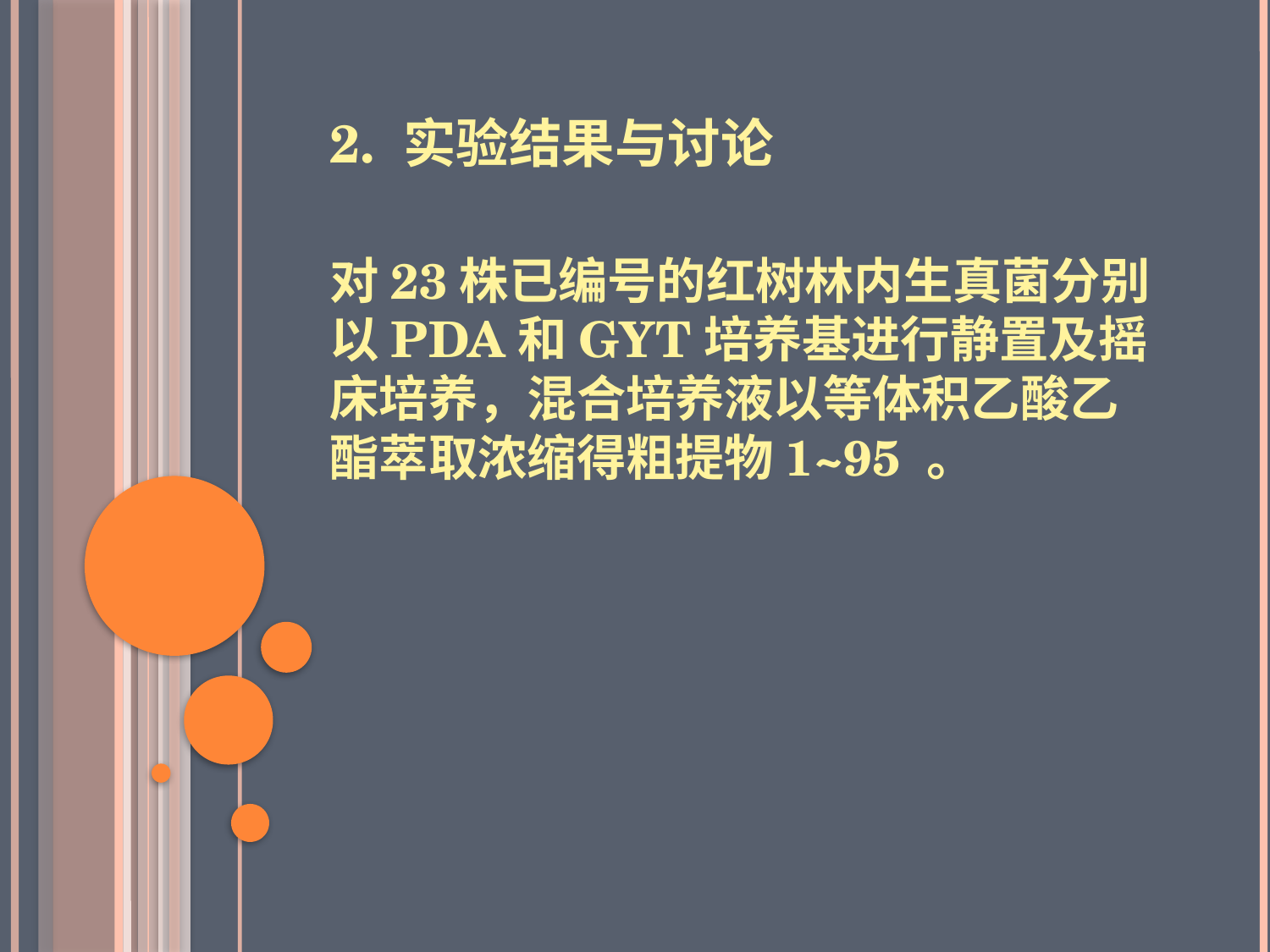

# 2. 实验结果与讨论
对23株已编号的红树林内生真菌分别以PDA和GYT培养基进行静置及摇床培养，混合培养液以等体积乙酸乙酯萃取浓缩得粗提物1~95 。